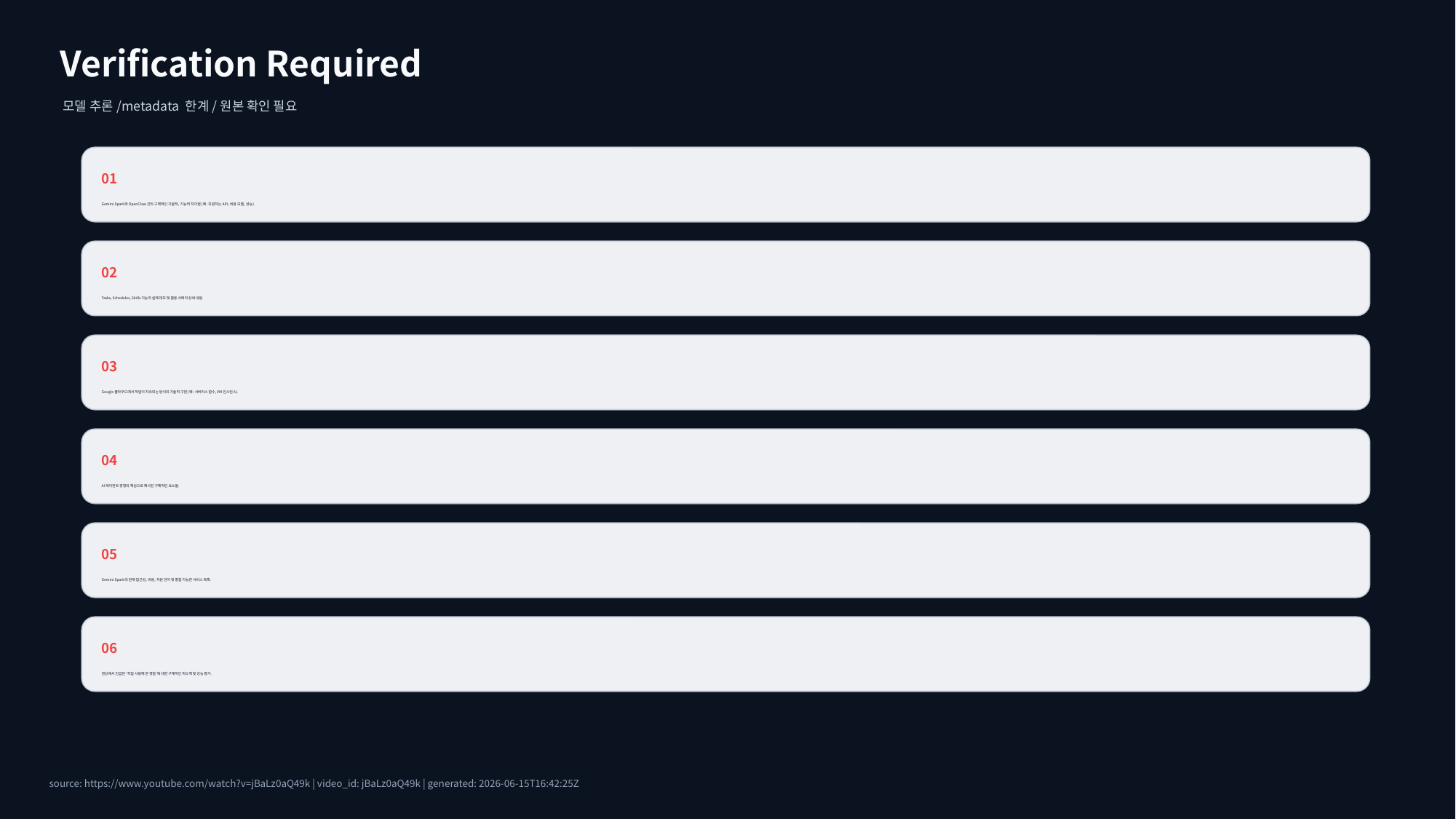

Verification Required
모델 추론/metadata 한계/원본 확인 필요

01
Gemini Spark와 OpenClaw 간의 구체적인 기술적, 기능적 차이점 (예: 지원하는 API, 비용 모델, 성능).

02
Tasks, Schedules, Skills 기능의 실제 데모 및 활용 사례의 상세 내용.

03
Google 클라우드에서 작업이 지속되는 방식의 기술적 구현 (예: 서버리스 함수, VM 인스턴스).

04
AI 에이전트 경쟁의 핵심으로 제시된 구체적인 요소들.

05
Gemini Spark의 현재 접근성, 비용, 지원 언어 및 통합 가능한 서비스 목록.

06
영상에서 언급된 '직접 사용해 본 경험'에 대한 구체적인 피드백 및 성능 평가.
source: https://www.youtube.com/watch?v=jBaLz0aQ49k | video_id: jBaLz0aQ49k | generated: 2026-06-15T16:42:25Z